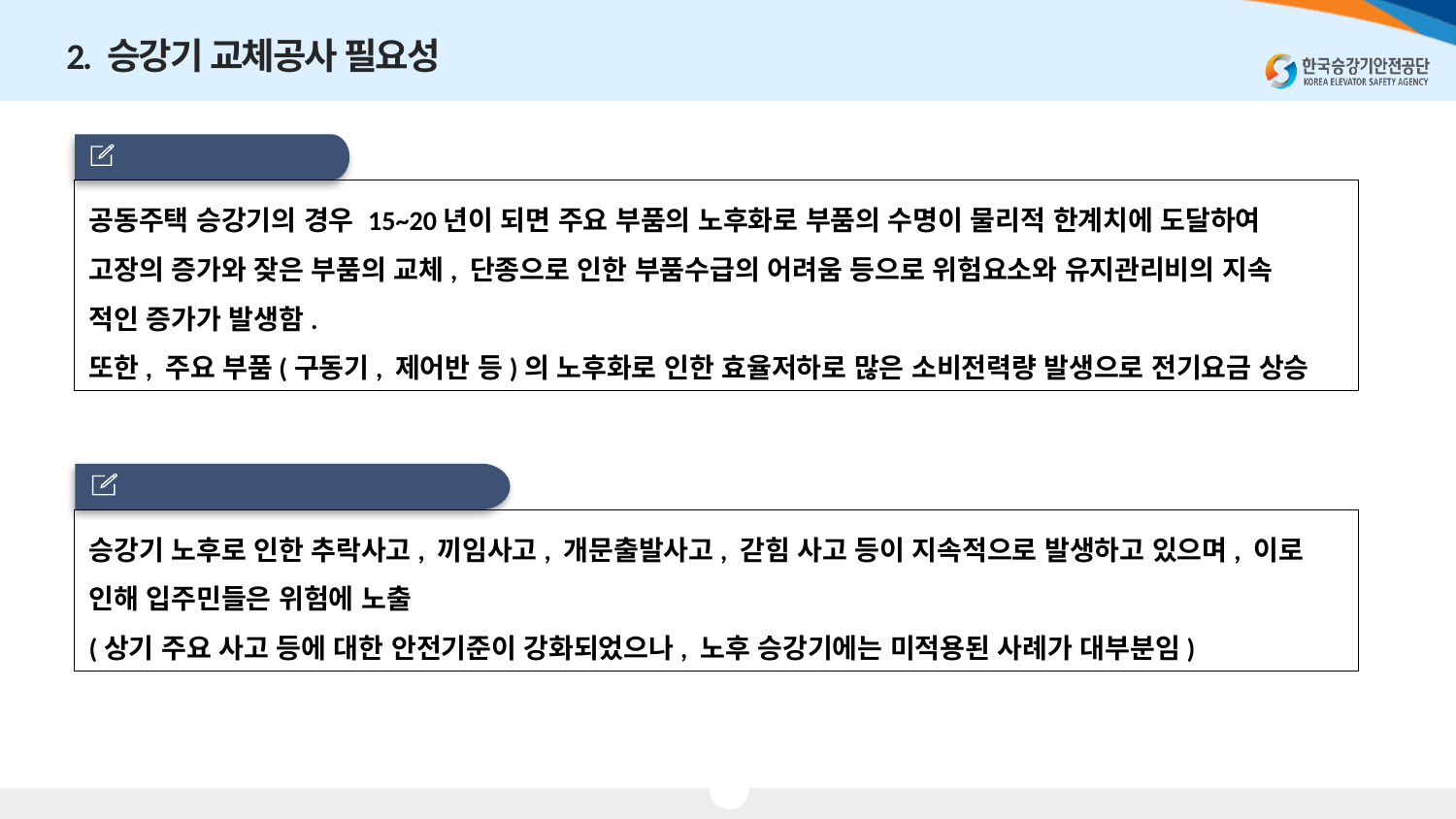

2. 승강기 교체공사 필요성
    유지관리비 상승

공동주택 승강기의 경우 15~20년이 되면 주요 부품의 노후화로 부품의 수명이 물리적 한계치에 도달하여
고장의 증가와 잦은 부품의 교체, 단종으로 인한 부품수급의 어려움 등으로 위험요소와 유지관리비의 지속
적인 증가가 발생함.
또한, 주요 부품(구동기, 제어반 등)의 노후화로 인한 효율저하로 많은 소비전력량 발생으로 전기요금 상승
    노후로 인한 사고 및 고장 증가

승강기 노후로 인한 추락사고, 끼임사고, 개문출발사고, 갇힘 사고 등이 지속적으로 발생하고 있으며, 이로
인해 입주민들은 위험에 노출
(상기 주요 사고 등에 대한 안전기준이 강화되었으나, 노후 승강기에는 미적용된 사례가 대부분임)